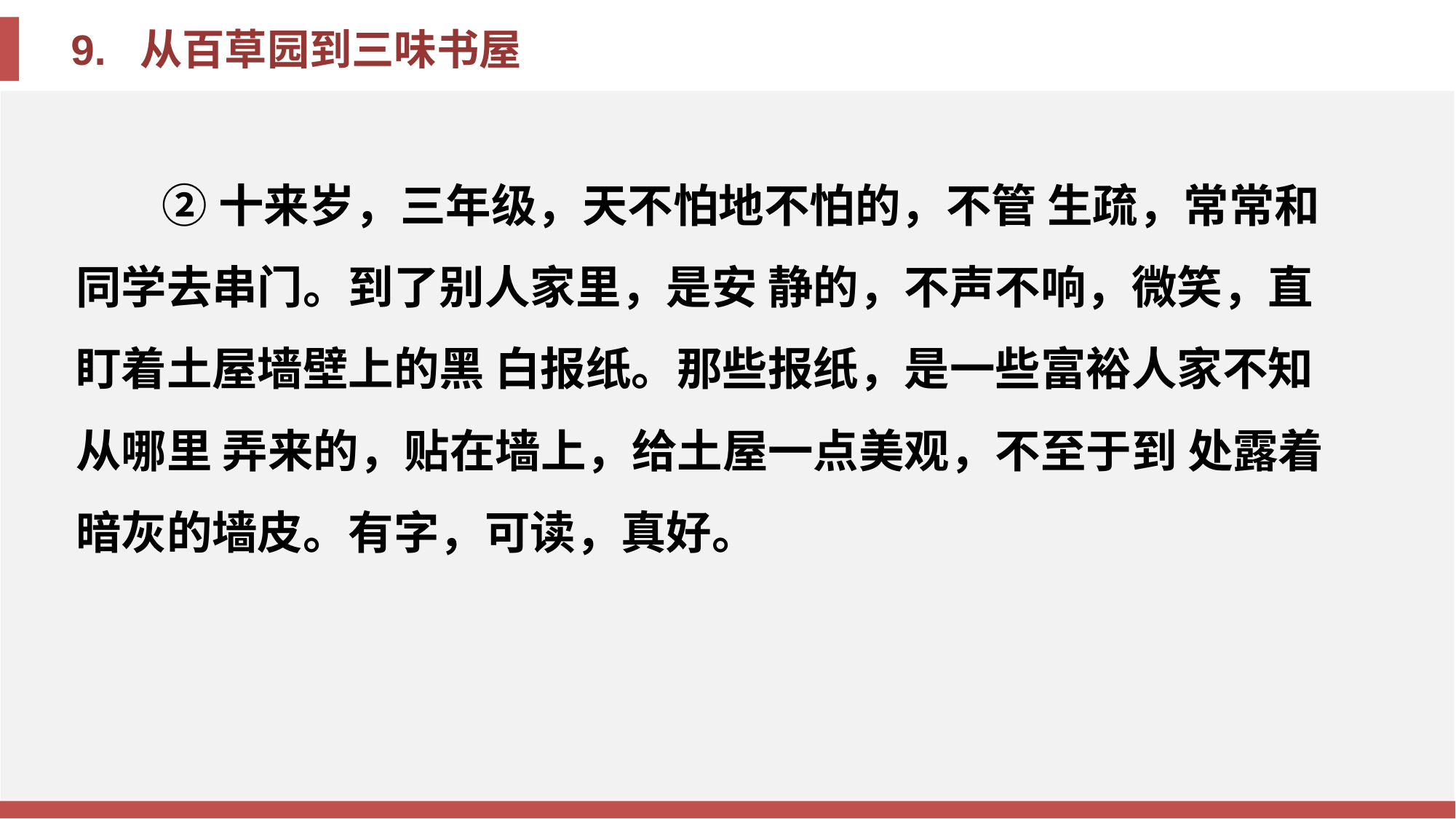

②十来岁，三年级，天不怕地不怕的，不管 生疏，常常和同学去串门。到了别人家里，是安 静的，不声不响，微笑，直盯着土屋墙壁上的黑 白报纸。那些报纸，是一些富裕人家不知从哪里 弄来的，贴在墙上，给土屋一点美观，不至于到 处露着暗灰的墙皮。有字，可读，真好。